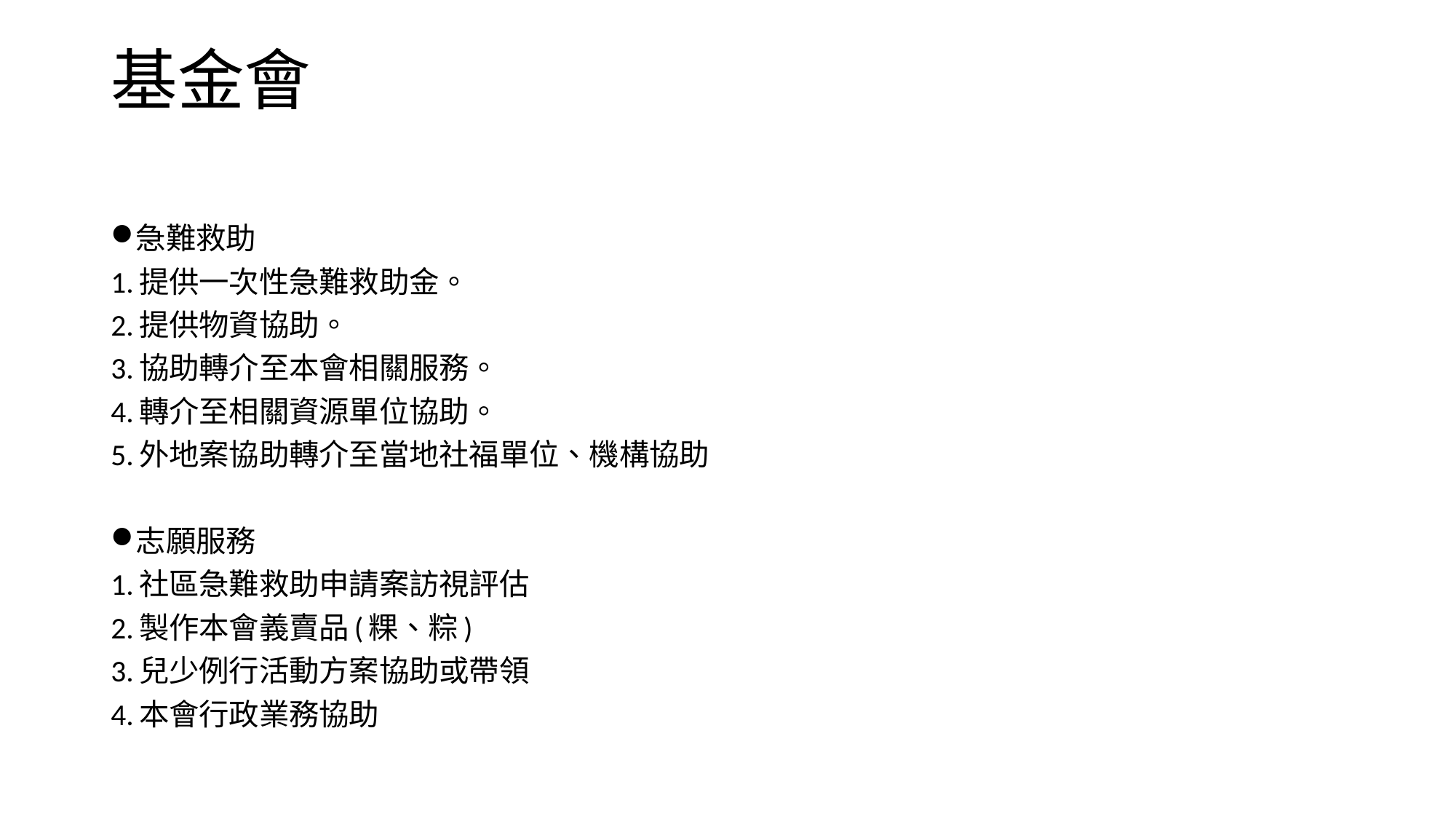

# 基金會
急難救助
1.提供一次性急難救助金。
2.提供物資協助。
3.協助轉介至本會相關服務。
4.轉介至相關資源單位協助。
5.外地案協助轉介至當地社福單位、機構協助

志願服務
1.社區急難救助申請案訪視評估
2.製作本會義賣品(粿、粽)
3.兒少例行活動方案協助或帶領
4.本會行政業務協助